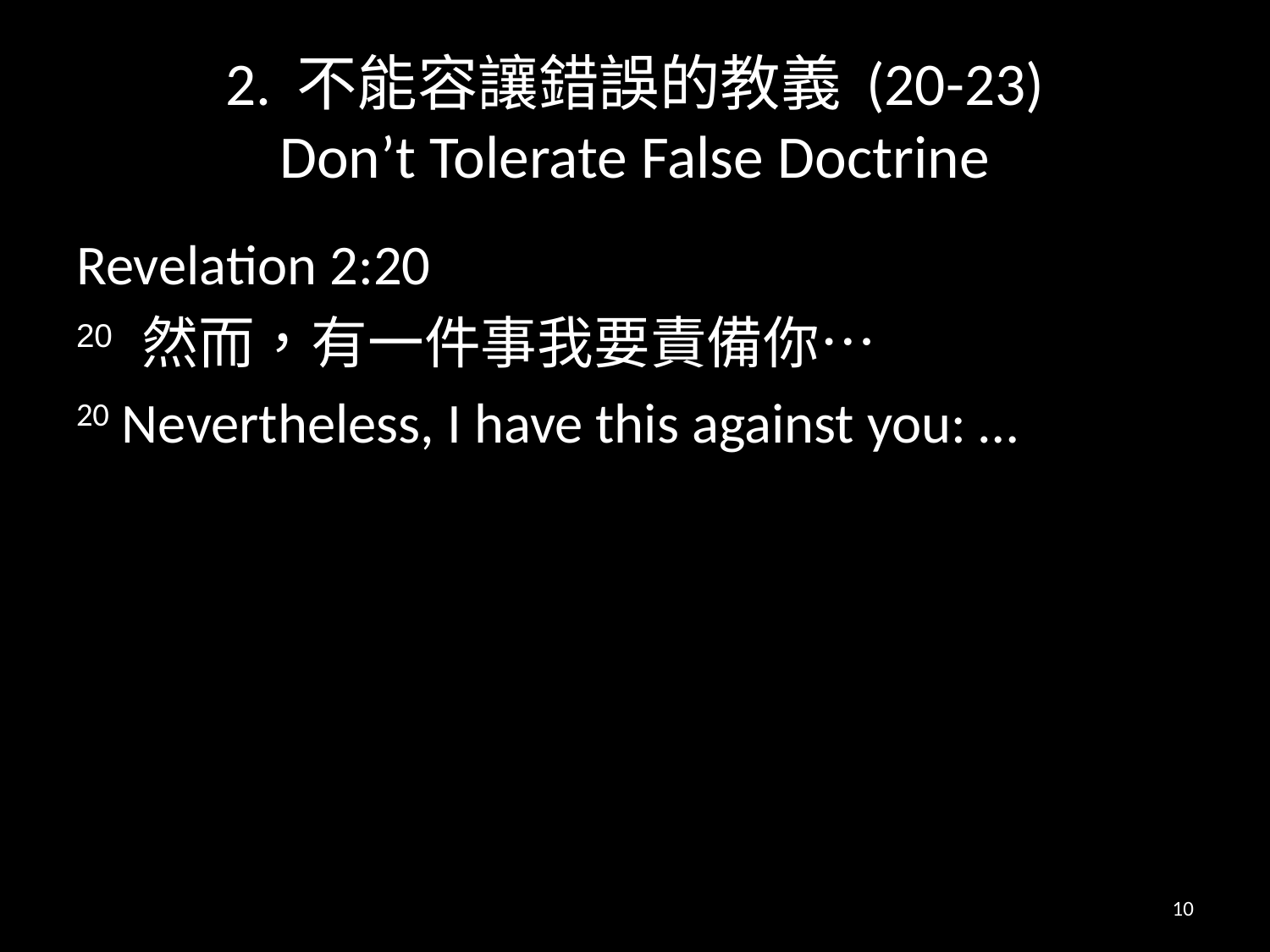

# 2. 不能容讓錯誤的教義 (20-23) Don’t Tolerate False Doctrine
Revelation 2:20
20 然而，有一件事我要責備你…
20 Nevertheless, I have this against you: …

10